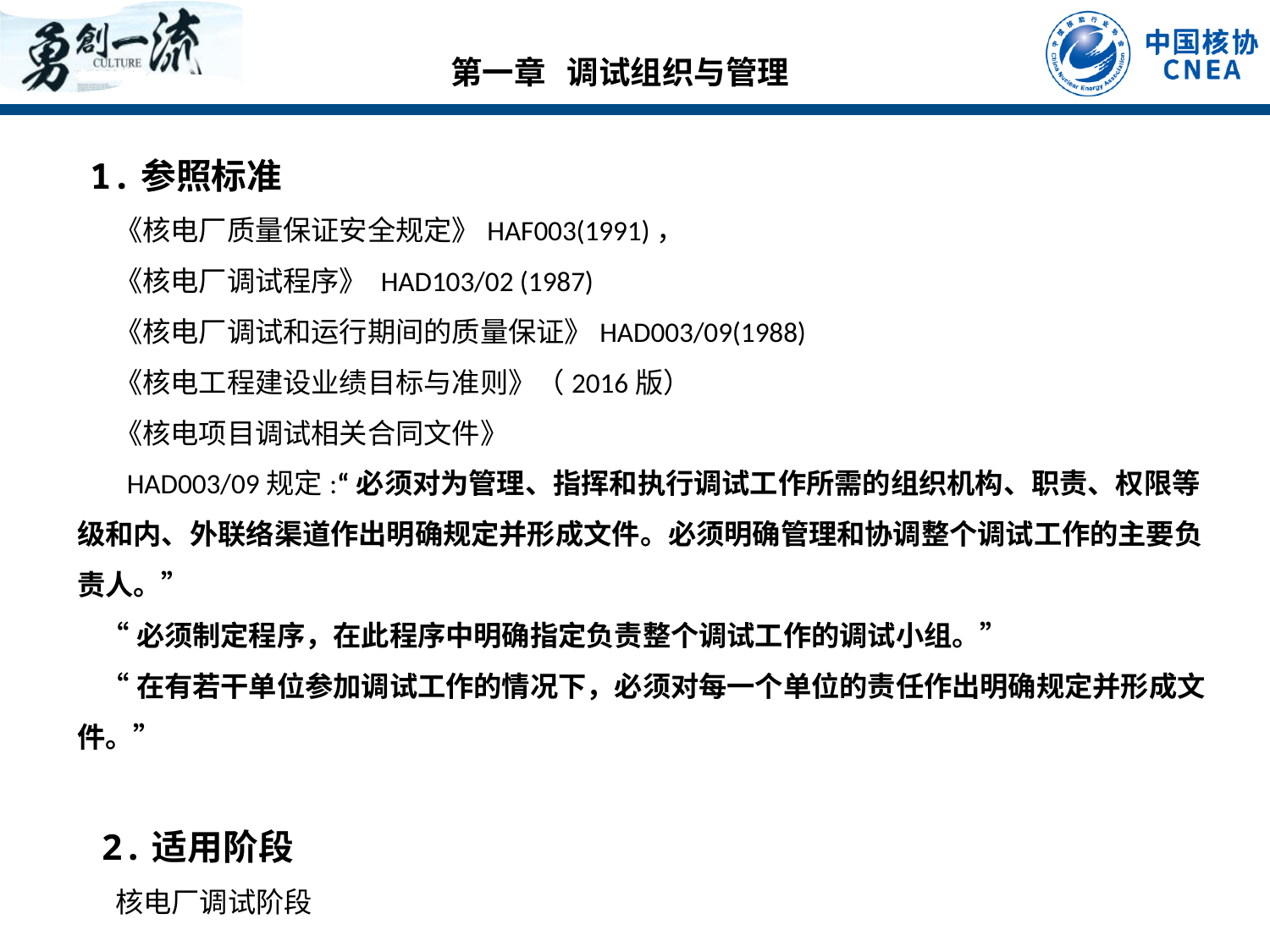

第一章   调试组织与管理
1.参照标准
《核电厂质量保证安全规定》HAF003(1991)，
《核电厂调试程序》 HAD103/02 (1987)
《核电厂调试和运行期间的质量保证》HAD003/09(1988)
《核电工程建设业绩目标与准则》（2016版）
《核电项目调试相关合同文件》
    HAD003/09规定:“必须对为管理、指挥和执行调试工作所需的组织机构、职责、权限等级和内、外联络渠道作出明确规定并形成文件。必须明确管理和协调整个调试工作的主要负责人。”
“必须制定程序，在此程序中明确指定负责整个调试工作的调试小组。”
“在有若干单位参加调试工作的情况下，必须对每一个单位的责任作出明确规定并形成文件。”

2.适用阶段
核电厂调试阶段